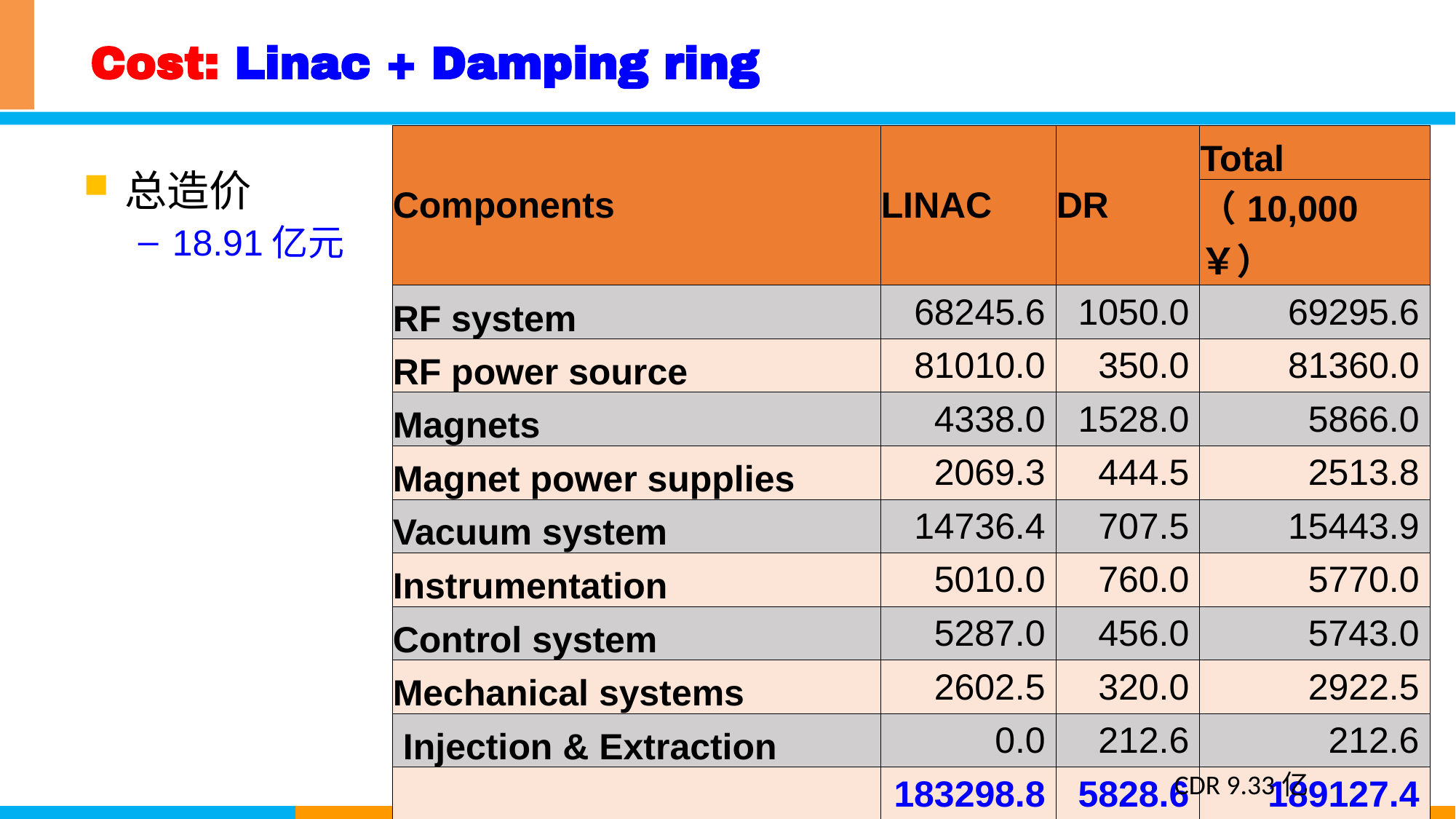

# Cost: Linac + Damping ring
| Components | LINAC | DR | Total |
| --- | --- | --- | --- |
|  |  |  | （10,000￥） |
| RF system | 68245.6 | 1050.0 | 69295.6 |
| RF power source | 81010.0 | 350.0 | 81360.0 |
| Magnets | 4338.0 | 1528.0 | 5866.0 |
| Magnet power supplies | 2069.3 | 444.5 | 2513.8 |
| Vacuum system | 14736.4 | 707.5 | 15443.9 |
| Instrumentation | 5010.0 | 760.0 | 5770.0 |
| Control system | 5287.0 | 456.0 | 5743.0 |
| Mechanical systems | 2602.5 | 320.0 | 2922.5 |
| Injection & Extraction | 0.0 | 212.6 | 212.6 |
|  | 183298.8 | 5828.6 | 189127.4 |
总造价
18.91亿元

11
CDR 9.33亿
CEPC Accelerator TDR Cost Review